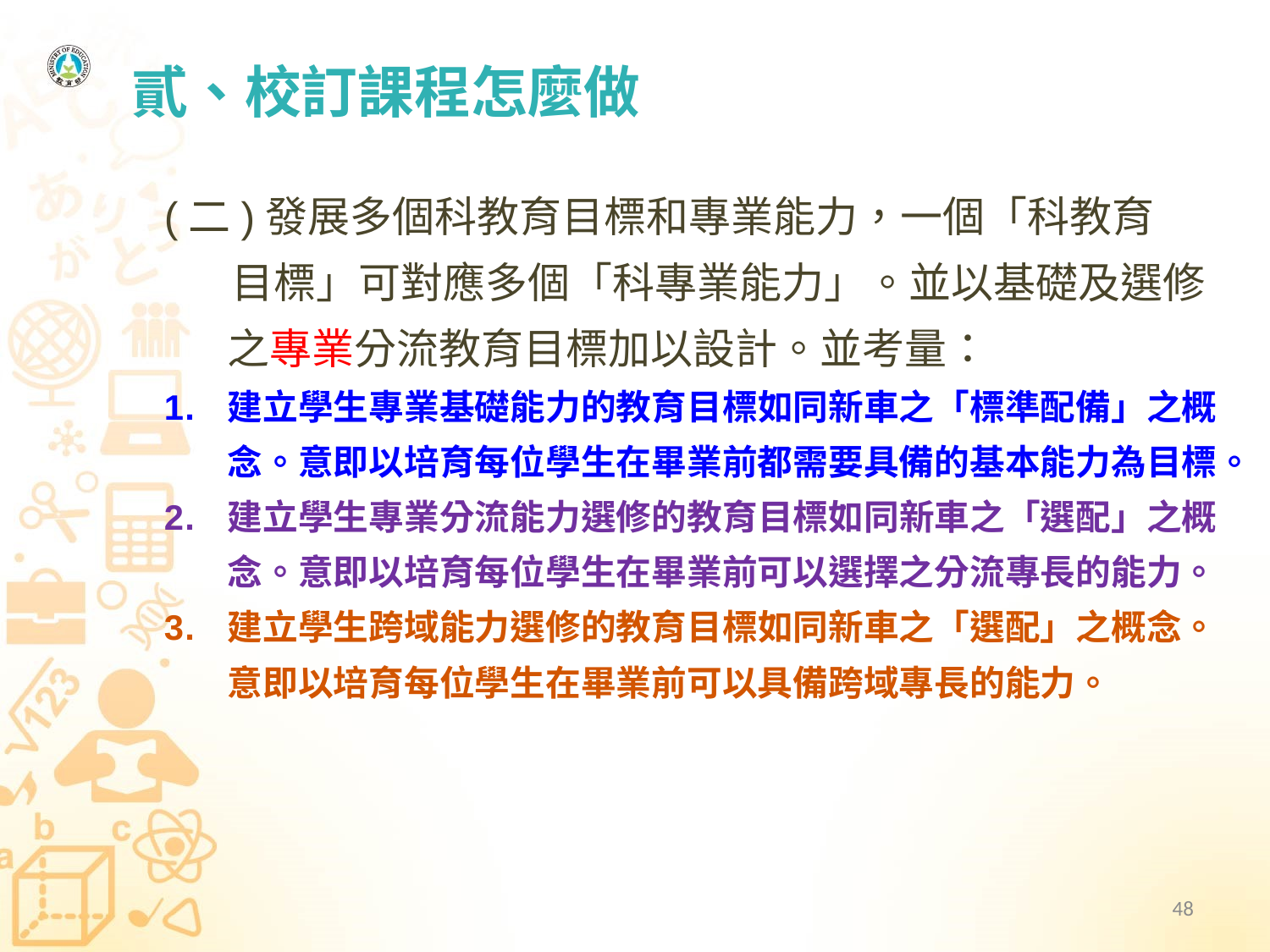

貳、校訂課程怎麼做
(二)發展多個科教育目標和專業能力，一個「科教育
      目標」可對應多個「科專業能力」。並以基礎及選修之專業分流教育目標加以設計。並考量：
建立學生專業基礎能力的教育目標如同新車之「標準配備」之概念。意即以培育每位學生在畢業前都需要具備的基本能力為目標。
建立學生專業分流能力選修的教育目標如同新車之「選配」之概念。意即以培育每位學生在畢業前可以選擇之分流專長的能力。
建立學生跨域能力選修的教育目標如同新車之「選配」之概念。意即以培育每位學生在畢業前可以具備跨域專長的能力。

48